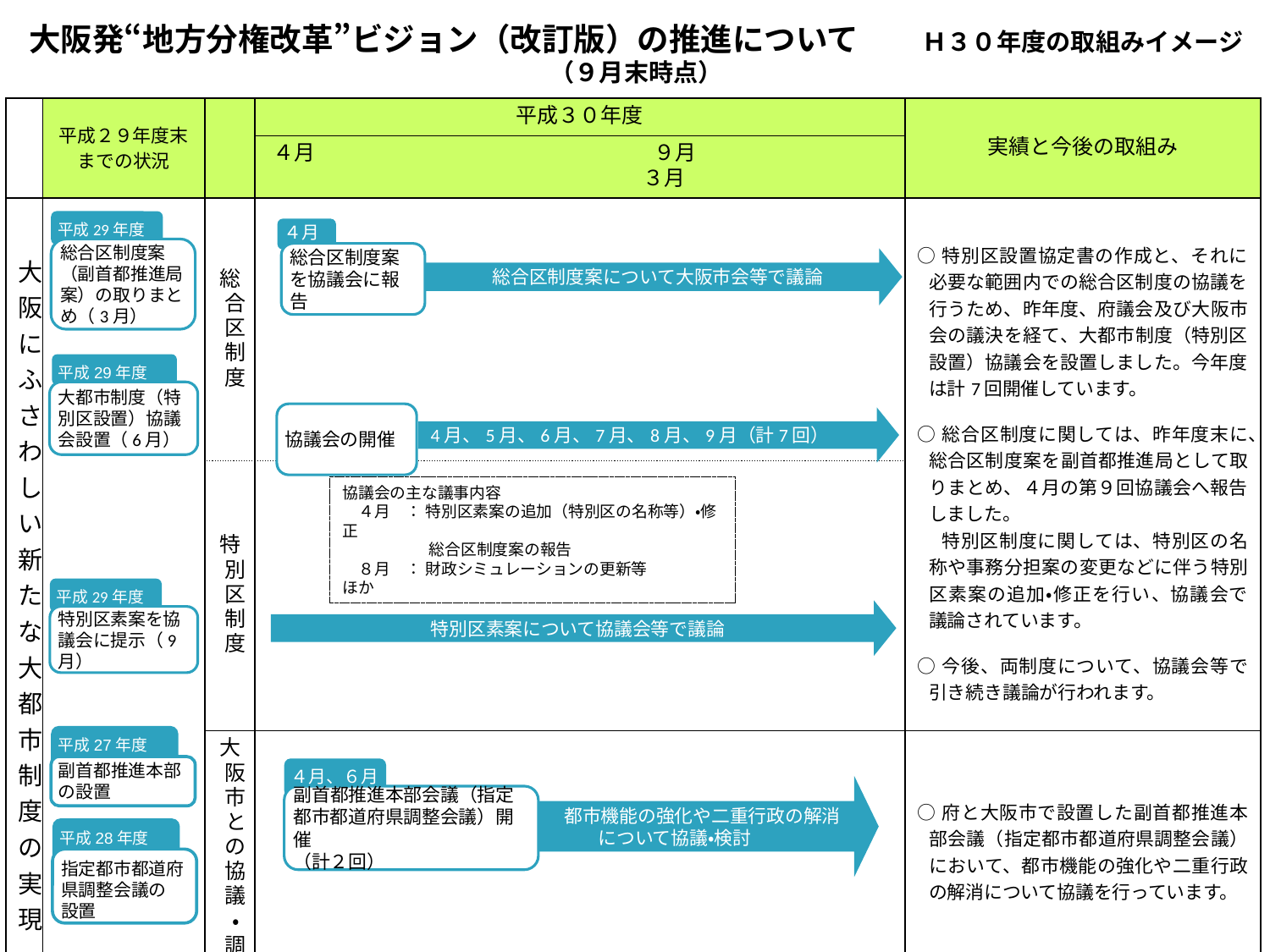

大阪発“地方分権改革”ビジョン（改訂版）の推進について　　Ｈ３０年度の取組みイメージ（９月末時点）
|  | 平成２９年度末 までの状況 |  | 平成３０年度 | 実績と今後の取組み |
| --- | --- | --- | --- | --- |
|  |  |  | ４月　　　　　　　　　　　　　　　　９月　　　　　　　　　　　　　　　　　３月 |  |
| 大阪にふさわしい新たな大都市制度の実現 |  | 総合区制度 |  | ○特別区設置協定書の作成と、それに必要な範囲内での総合区制度の協議を行うため、昨年度、府議会及び大阪市会の議決を経て、大都市制度（特別区設置）協議会を設置しました。今年度は計7回開催しています。 ○総合区制度に関しては、昨年度末に、総合区制度案を副首都推進局として取りまとめ、４月の第９回協議会へ報告しました。 特別区制度に関しては、特別区の名称や事務分担案の変更などに伴う特別区素案の追加・修正を行い、協議会で議論されています。 ○今後、両制度について、協議会等で引き続き議論が行われます。 |
|  |  | 特別区制度 |  |  |
|  |  | 大阪市との協議・調整 |  | ○府と大阪市で設置した副首都推進本部会議（指定都市都道府県調整会議）において、都市機能の強化や二重行政の解消について協議を行っています。 |
平成29年度
総合区制度案（副首都推進局案）の取りまとめ（3月）
４月
総合区制度案を協議会に報告
総合区制度案について大阪市会等で議論
平成29年度
平成２９年度
大都市制度（特別区設置）協議会設置（6月）
協議会の開催
4月、5月、6月、7月、8月、9月（計7回）
協議会の主な議事内容
　４月　： 特別区素案の追加（特別区の名称等）・修正
　　　　　  総合区制度案の報告
　８月　： 財政シミュレーションの更新等　　 　　ほか
平成29年度
特別区素案を協議会に提示（9月）
特別区素案について協議会等で議論
平成27年度
副首都推進本部の設置
４月、６月
副首都推進本部会議（指定都市都道府県調整会議）開催
（計２回）
都市機能の強化や二重行政の解消
について協議・検討
平成28年度
指定都市都道府県調整会議の
設置